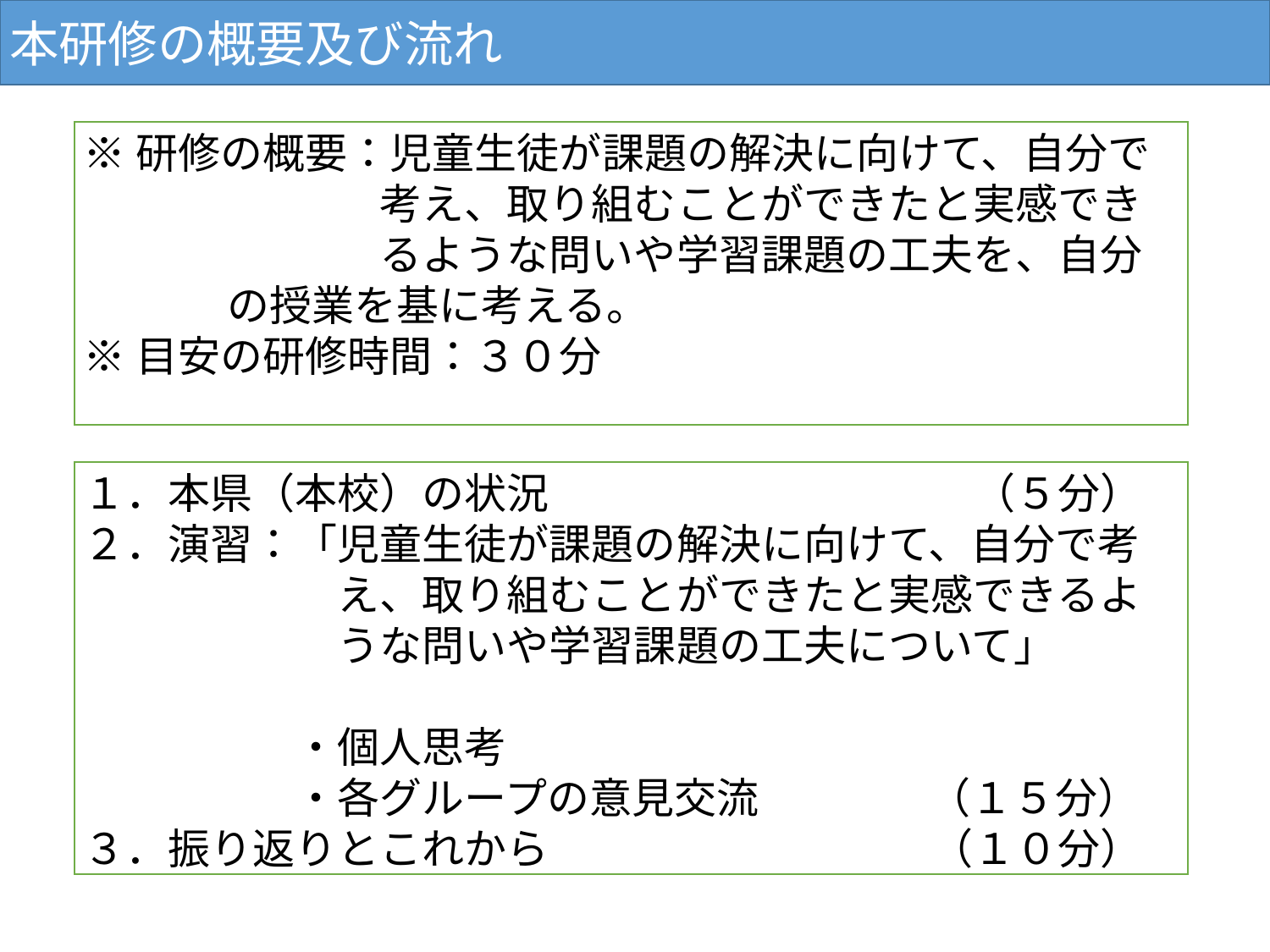

本研修の概要及び流れ
※研修の概要：児童生徒が課題の解決に向けて、自分で
　　　　　　　考え、取り組むことができたと実感でき
　　　　　　　るような問いや学習課題の工夫を、自分
              の授業を基に考える。
※目安の研修時間：３０分
１．本県（本校）の状況　　　　　　　　　　（５分）
２．演習：「児童生徒が課題の解決に向けて、自分で考
　　　　　　え、取り組むことができたと実感できるよ
　　　　　　うな問いや学習課題の工夫について」
　　　　　・個人思考
　　　　　・各グループの意見交流　　　　（１５分）
３．振り返りとこれから　　　　　　　　　（１０分）